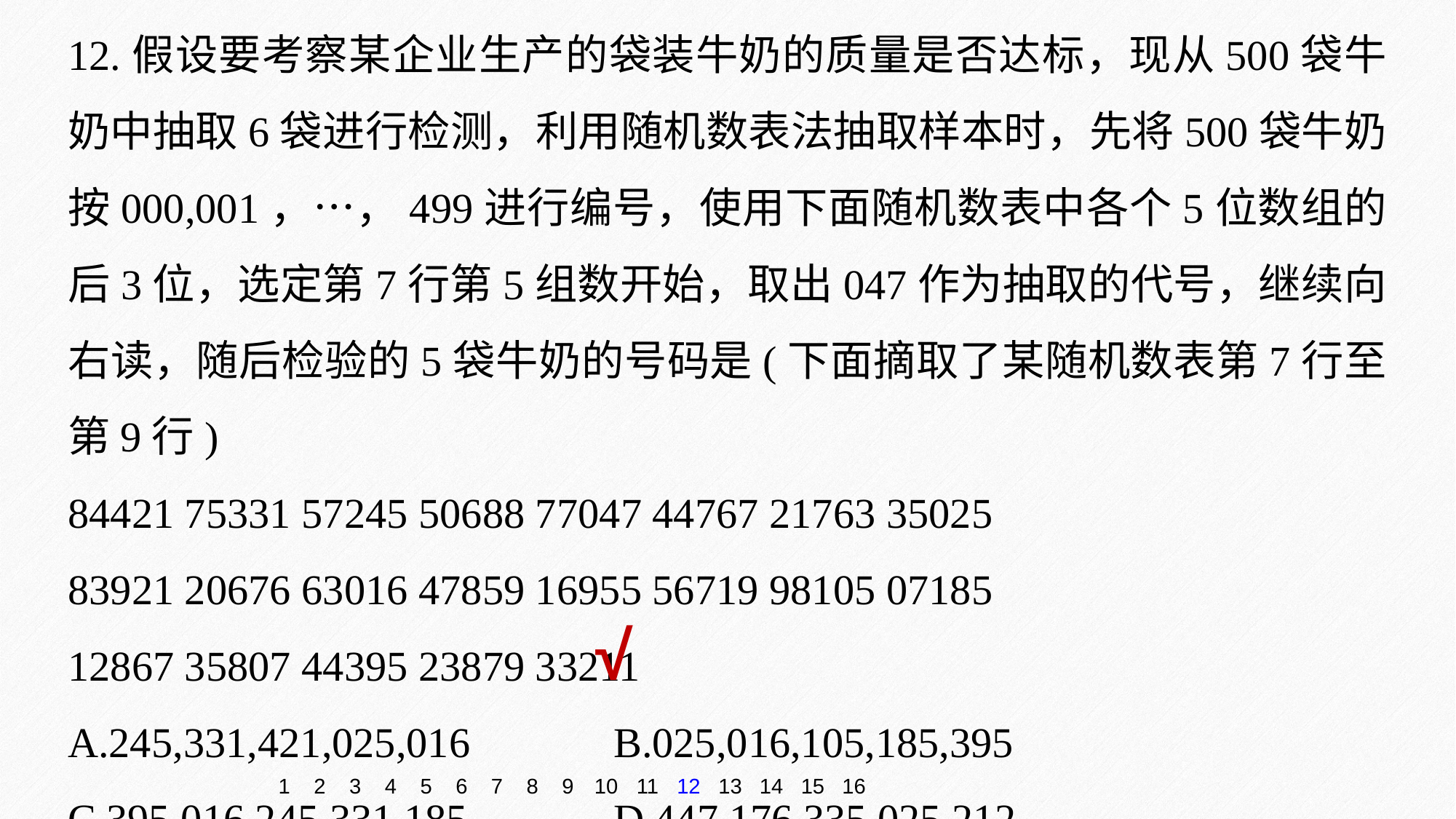

12.假设要考察某企业生产的袋装牛奶的质量是否达标，现从500袋牛奶中抽取6袋进行检测，利用随机数表法抽取样本时，先将500袋牛奶按000,001，…，499进行编号，使用下面随机数表中各个5位数组的后3位，选定第7行第5组数开始，取出047作为抽取的代号，继续向右读，随后检验的5袋牛奶的号码是(下面摘取了某随机数表第7行至第9行)
84421 75331 57245 50688 77047 44767 21763 35025
83921 20676 63016 47859 16955 56719 98105 07185
12867 35807 44395 23879 33211
A.245,331,421,025,016		B.025,016,105,185,395
C.395,016,245,331,185		D.447,176,335,025,212
√
1
2
3
4
5
6
7
8
9
10
11
12
13
14
15
16